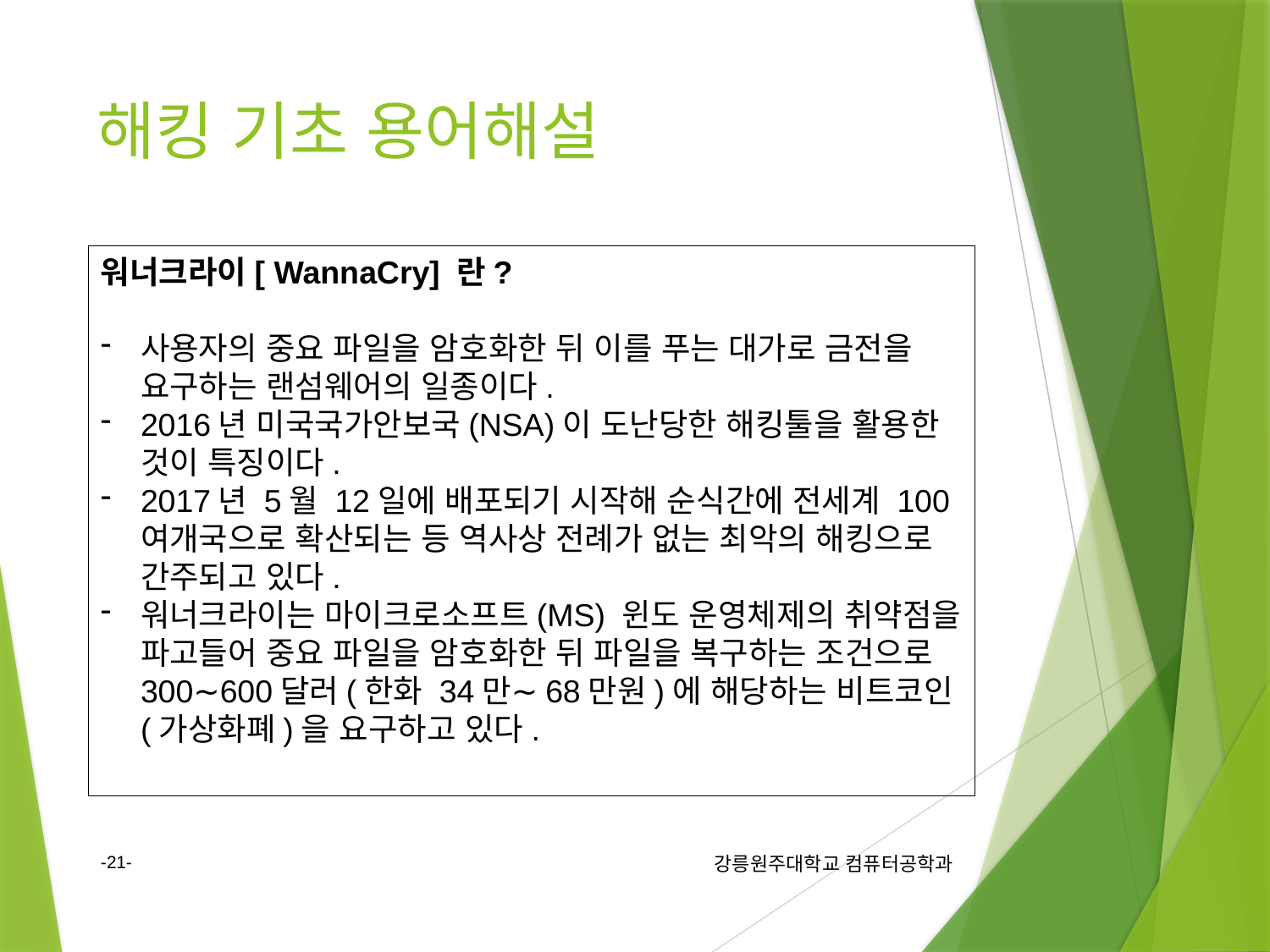

# 해킹 기초 용어해설
워너크라이[ WannaCry] 란?

사용자의 중요 파일을 암호화한 뒤 이를 푸는 대가로 금전을 요구하는 랜섬웨어의 일종이다.
2016년 미국국가안보국(NSA)이 도난당한 해킹툴을 활용한 것이 특징이다.
2017년 5월 12일에 배포되기 시작해 순식간에 전세계 100여개국으로 확산되는 등 역사상 전례가 없는 최악의 해킹으로 간주되고 있다.
워너크라이는 마이크로소프트(MS) 윈도 운영체제의 취약점을 파고들어 중요 파일을 암호화한 뒤 파일을 복구하는 조건으로 300∼600달러(한화 34만∼68만원)에 해당하는 비트코인(가상화폐)을 요구하고 있다.
-21-
강릉원주대학교 컴퓨터공학과